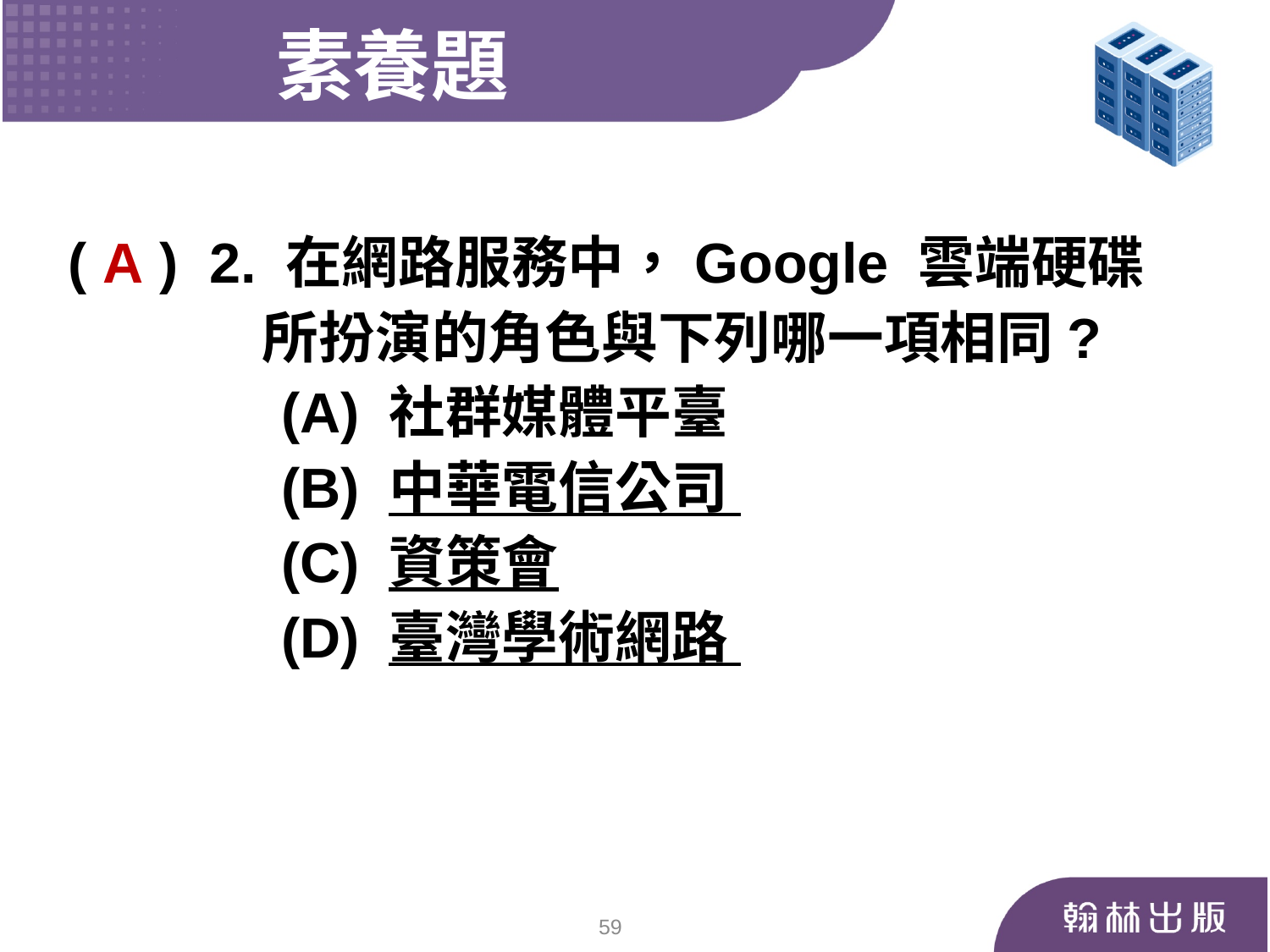

素養題
( A )  2. 在網路服務中，Google 雲端硬碟
              所扮演的角色與下列哪一項相同?
	            (A) 社群媒體平臺
	            (B) 中華電信公司
	            (C) 資策會
	            (D) 臺灣學術網路
59